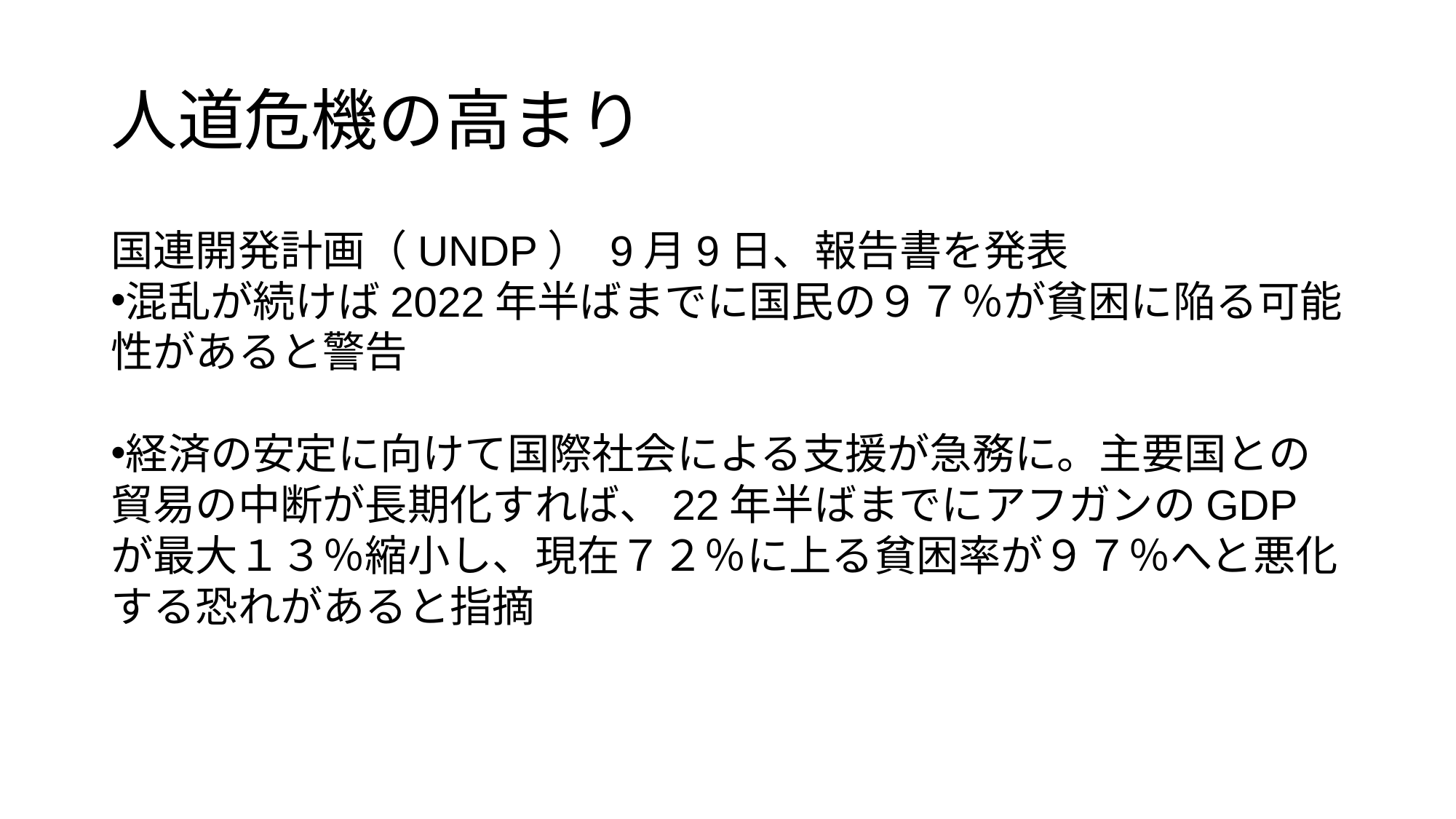

# 人道危機の高まり
国連開発計画（UNDP） 9月9日、報告書を発表
混乱が続けば2022年半ばまでに国民の９７％が貧困に陥る可能性があると警告

経済の安定に向けて国際社会による支援が急務に。主要国との貿易の中断が長期化すれば、22年半ばまでにアフガンのGDPが最大１３％縮小し、現在７２％に上る貧困率が９７％へと悪化する恐れがあると指摘